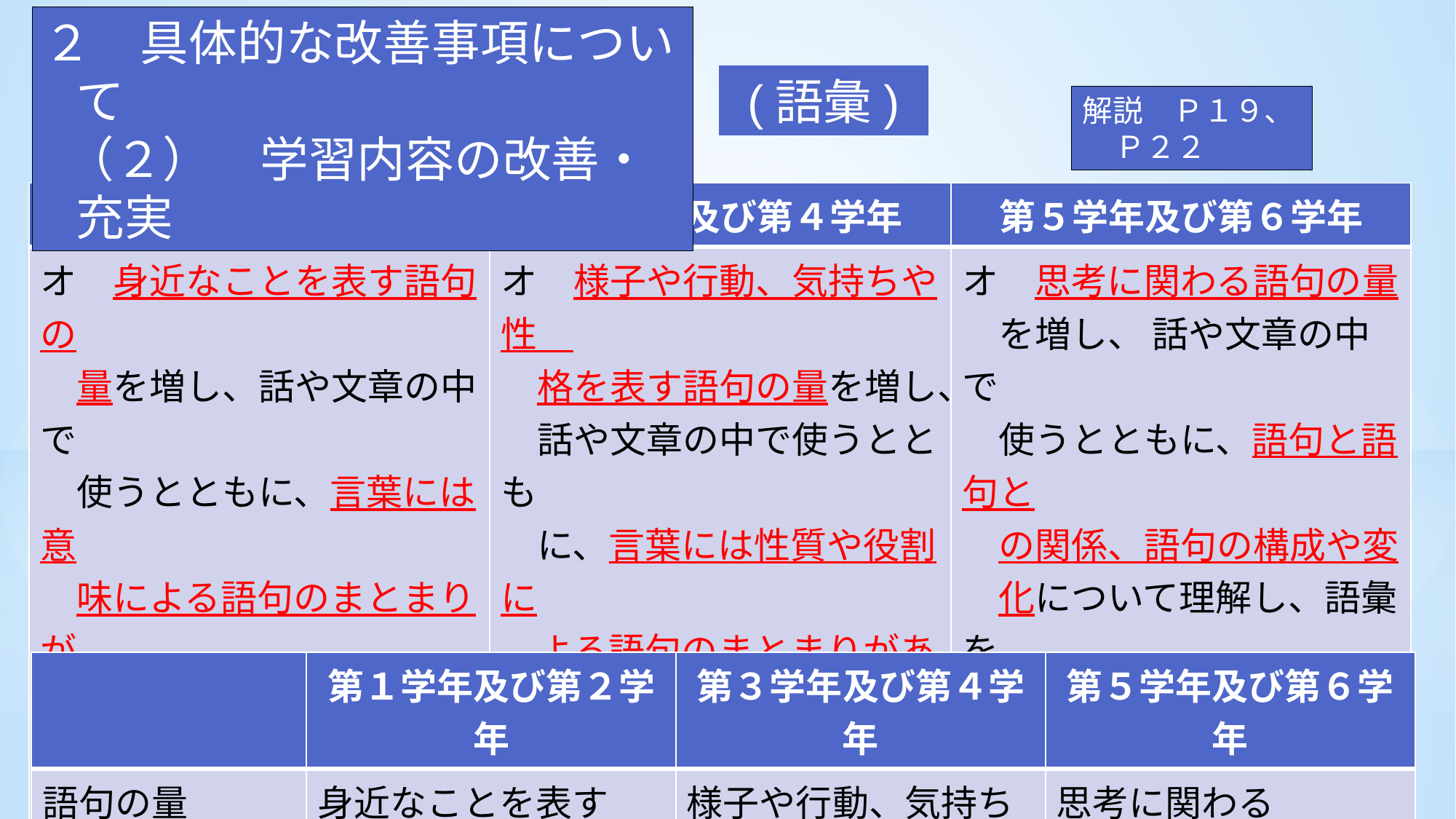

２　具体的な改善事項について
 （２）　学習内容の改善・充実
(語彙)
解説　Ｐ１９、Ｐ２２
| 第１学年及び第２学年 | 第３学年及び第４学年 | 第５学年及び第６学年 |
| --- | --- | --- |
| オ　身近なことを表す語句の 　量を増し、話や文章の中で 　使うとともに、言葉には意 　味による語句のまとまりが 　あることに気付き、語彙を 　豊かにすること。 | オ　様子や行動、気持ちや性　 　格を表す語句の量を増し、 　話や文章の中で使うととも 　に、言葉には性質や役割に 　よる語句のまとまりがある 　ことを理解し、 語彙を豊か 　にすること。 | オ　思考に関わる語句の量 　を増し、 話や文章の中で 　使うとともに、語句と語句と 　の関係、語句の構成や変 　化について理解し、語彙を 　豊かにすること。また、語感 　や言葉の使い方に対する 　感覚を意識して、語や語句 　を使うこと。 |
|  | 第１学年及び第２学年 | 第３学年及び第４学年 | 第５学年及び第６学年 |
| --- | --- | --- | --- |
| 語句の量 | 身近なことを表す | 様子や行動、気持ちや性格を表す | 思考に関わる |